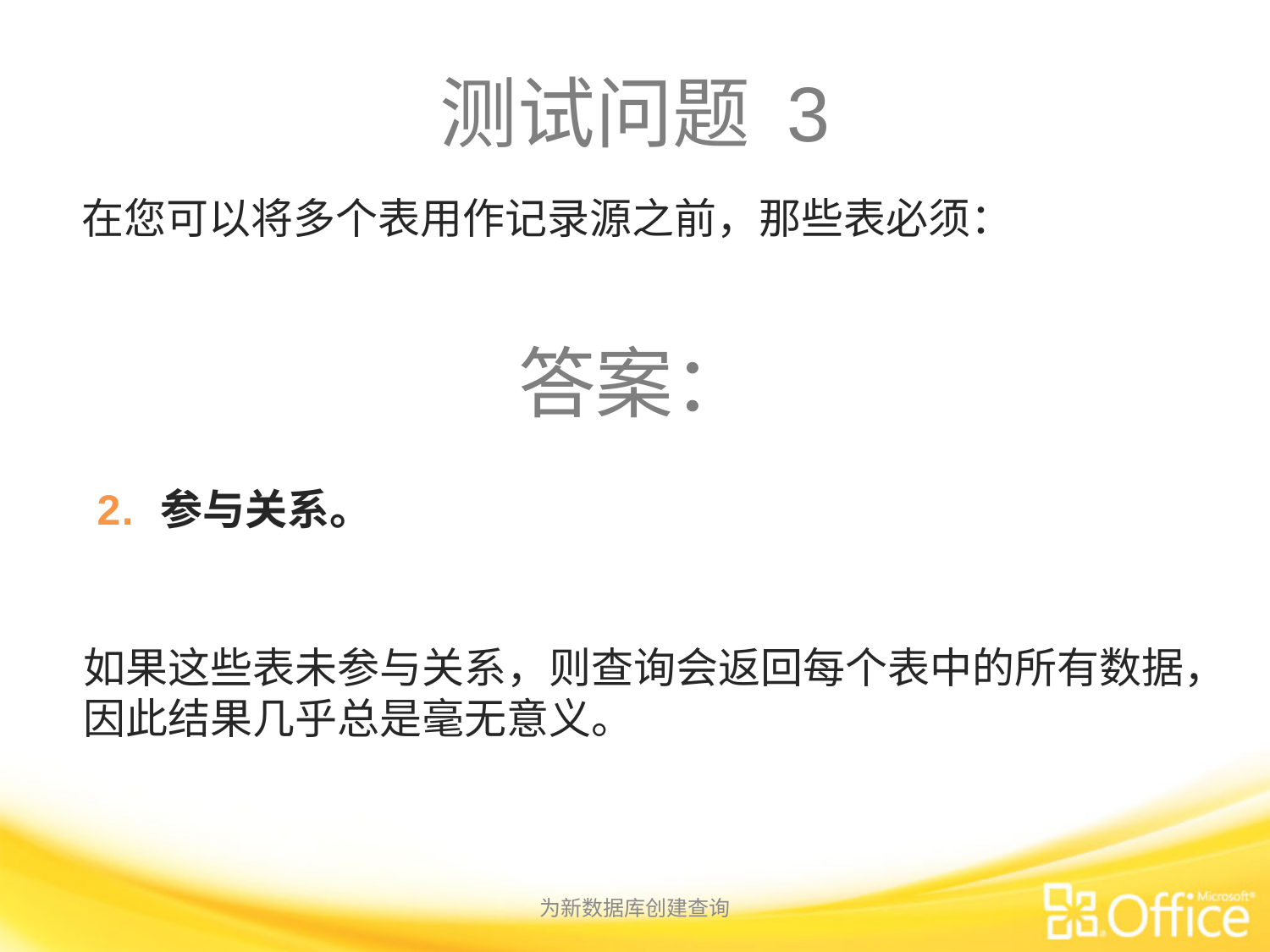

# 测试问题 3
在您可以将多个表用作记录源之前，那些表必须：
答案：
参与关系。
如果这些表未参与关系，则查询会返回每个表中的所有数据，因此结果几乎总是毫无意义。
为新数据库创建查询